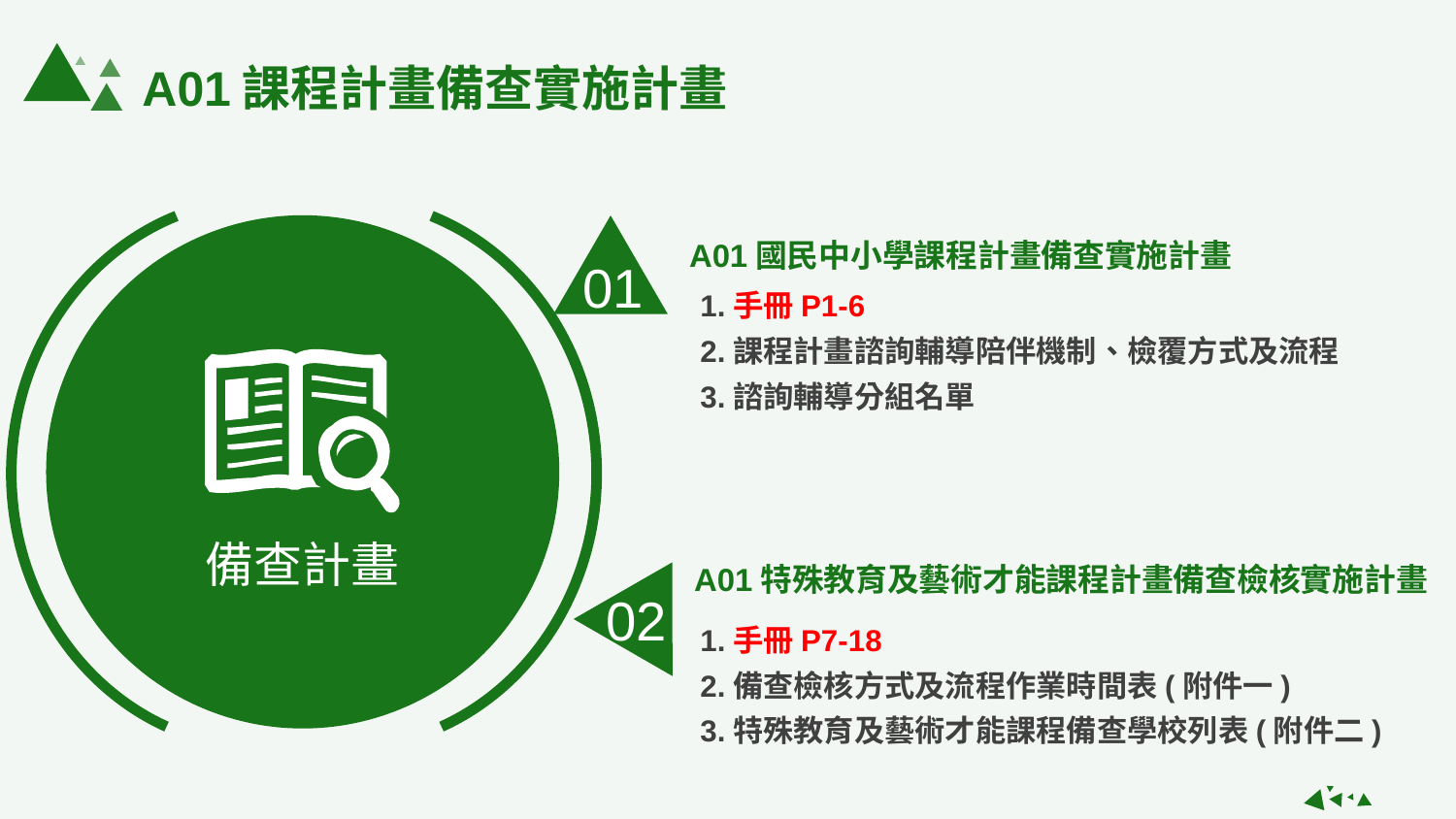

A01課程計畫備查實施計畫

01

A01國民中小學課程計畫備查實施計畫
1.手冊P1-6
2.課程計畫諮詢輔導陪伴機制、檢覆方式及流程
3.諮詢輔導分組名單

備查計畫
A01特殊教育及藝術才能課程計畫備查檢核實施計畫

02

1.手冊P7-18
2.備查檢核方式及流程作業時間表(附件一)
3.特殊教育及藝術才能課程備查學校列表(附件二)